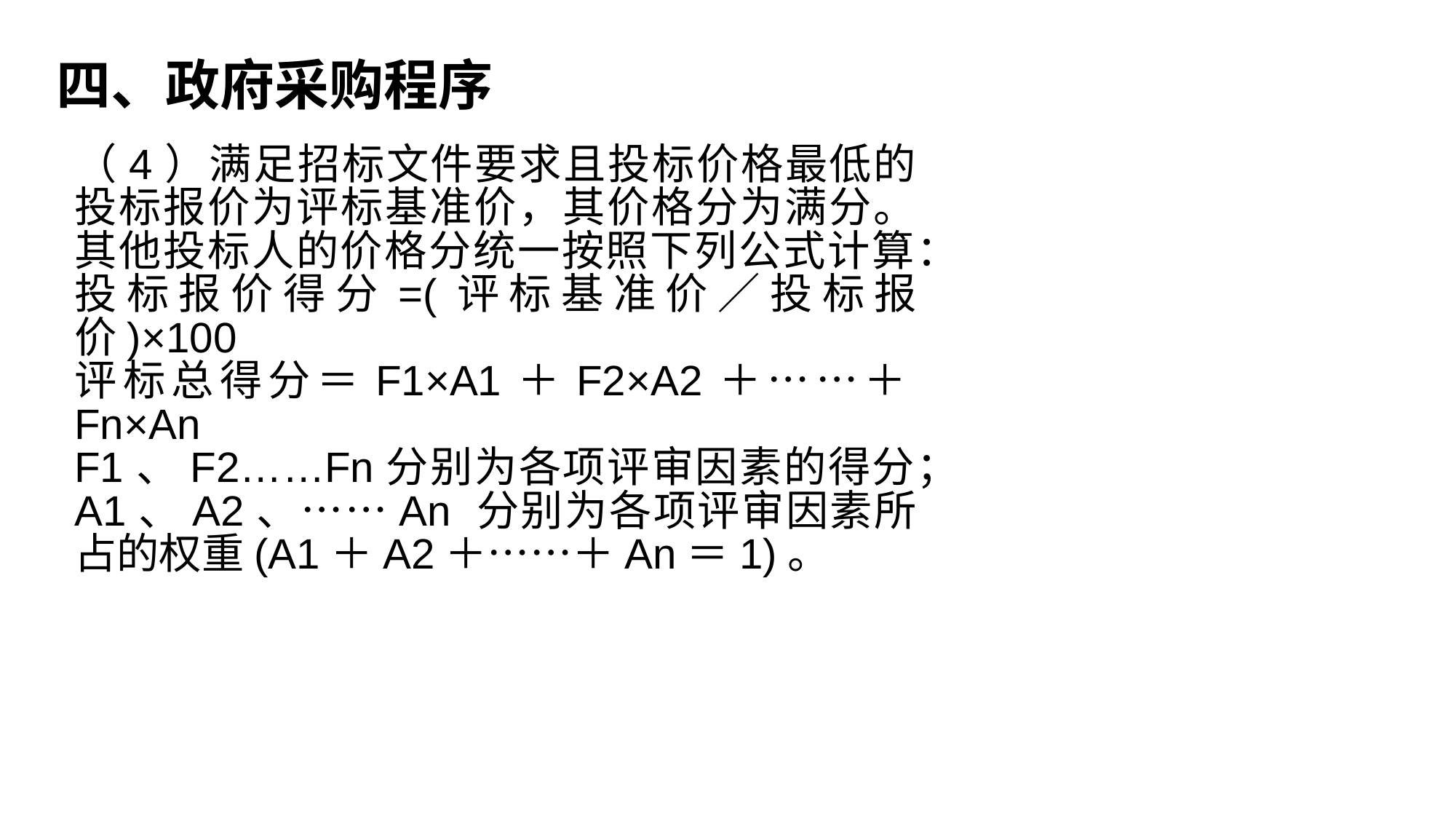

四、政府采购程序
（4）满足招标文件要求且投标价格最低的投标报价为评标基准价，其价格分为满分。其他投标人的价格分统一按照下列公式计算：
投标报价得分=(评标基准价／投标报价)×100
评标总得分＝F1×A1＋F2×A2＋……＋Fn×An
F1、F2……Fn分别为各项评审因素的得分；
A1、A2、……An 分别为各项评审因素所占的权重(A1＋A2＋……＋An＝1)。